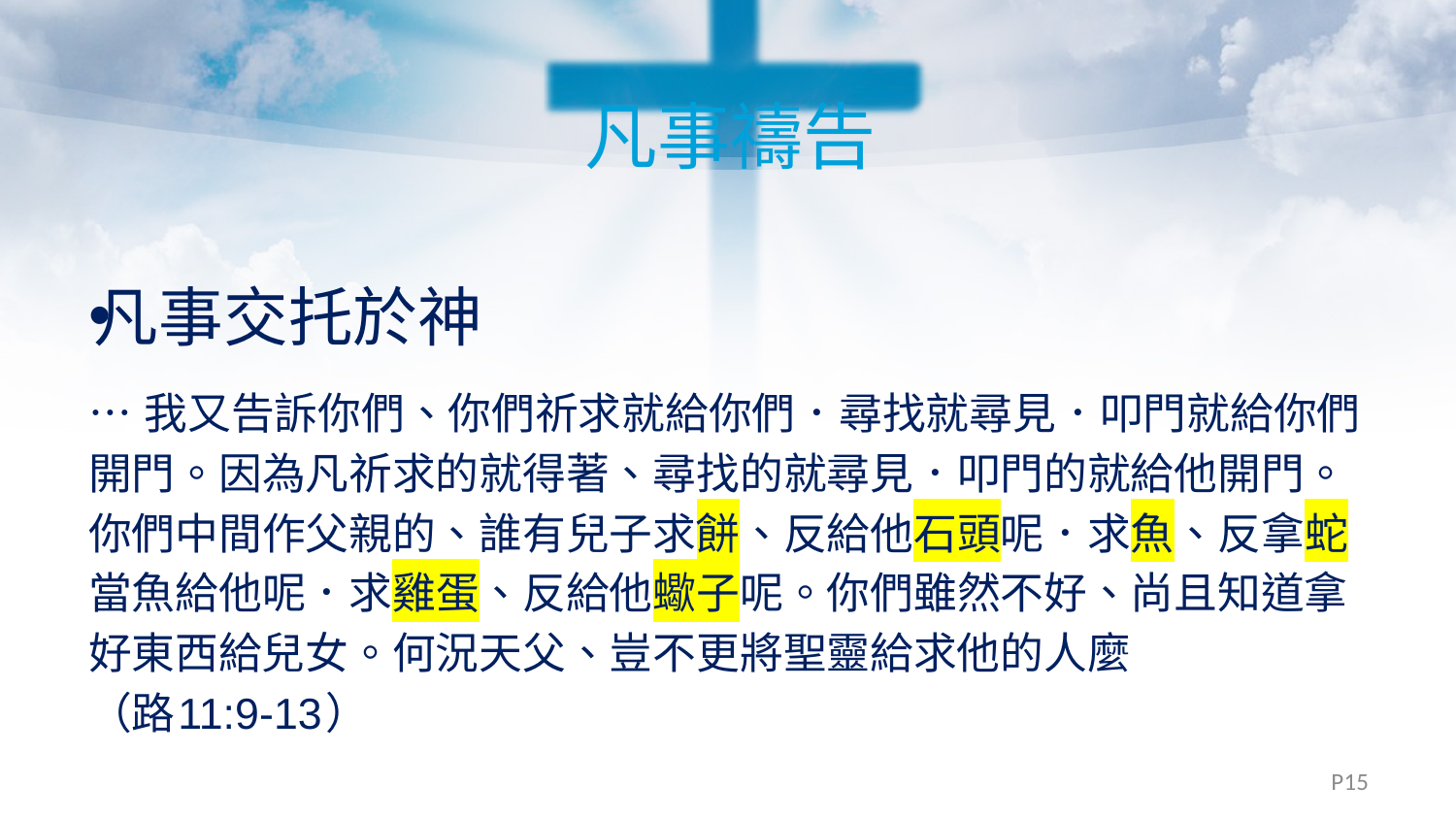

# 凡事禱告

凡事交托於神

… 我又告訴你們、你們祈求就給你們．尋找就尋⾒．叩⾨就給你們開⾨。因為凡祈求的就得著、尋找的就尋⾒．叩⾨的就給他開⾨。你們中間作⽗親的、誰有兒⼦求餅、反給他⽯頭呢．求⿂、反拿蛇當⿂給他呢．求雞蛋、反給他蠍⼦呢。你們雖然不好、尚且知道拿好東西給兒⼥。何況天⽗、豈不更將聖靈給求他的⼈麼
（路11:9-13）
P15